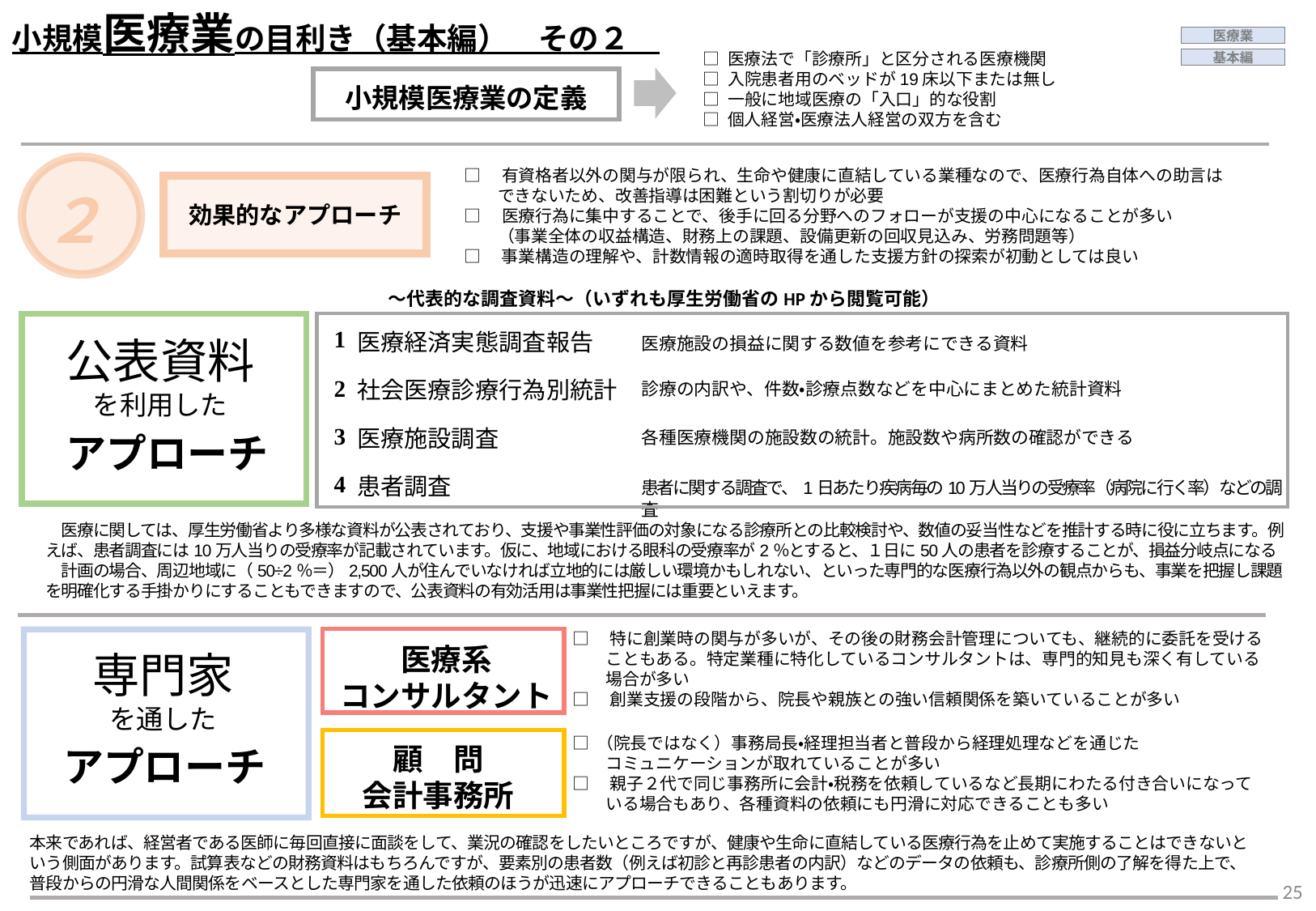

小規模医療業の目利き（基本編）　その２
医療業
□ 医療法で「診療所」と区分される医療機関
□ 入院患者用のベッドが19床以下または無し
□ 一般に地域医療の「入口」的な役割
□ 個人経営・医療法人経営の双方を含む
基本編

小規模医療業の定義

２
□　有資格者以外の関与が限られ、生命や健康に直結している業種なので、医療行為自体への助言は
　　できないため、改善指導は困難という割切りが必要
□　医療行為に集中することで、後手に回る分野へのフォローが支援の中心になることが多い
　　（事業全体の収益構造、財務上の課題、設備更新の回収見込み、労務問題等）
□　事業構造の理解や、計数情報の適時取得を通した支援方針の探索が初動としては良い
効果的なアプローチ
～代表的な調査資料～（いずれも厚生労働省のHPから閲覧可能）

1
医療経済実態調査報告
2
社会医療診療行為別統計
3
医療施設調査
4
患者調査
医療施設の損益に関する数値を参考にできる資料
診療の内訳や、件数・診療点数などを中心にまとめた統計資料
各種医療機関の施設数の統計。施設数や病所数の確認ができる
患者に関する調査で、1日あたり疾病毎の10万人当りの受療率（病院に行く率）などの調査

公表資料
を利用した
アプローチ
　医療に関しては、厚生労働省より多様な資料が公表されており、支援や事業性評価の対象になる診療所との比較検討や、数値の妥当性などを推計する時に役に立ちます。例えば、患者調査には10万人当りの受療率が記載されています。仮に、地域における眼科の受療率が2％とすると、１日に50人の患者を診療することが、損益分岐点になる　計画の場合、周辺地域に（50÷2％＝）2,500人が住んでいなければ立地的には厳しい環境かもしれない、といった専門的な医療行為以外の観点からも、事業を把握し課題を明確化する手掛かりにすることもできますので、公表資料の有効活用は事業性把握には重要といえます。
□　特に創業時の関与が多いが、その後の財務会計管理についても、継続的に委託を受ける
　　こともある。特定業種に特化しているコンサルタントは、専門的知見も深く有している
　　場合が多い
□　創業支援の段階から、院長や親族との強い信頼関係を築いていることが多い

医療系
コンサルタント

専門家
を通した
アプローチ
□ （院長ではなく）事務局長・経理担当者と普段から経理処理などを通じた
　　コミュニケーションが取れていることが多い
□　親子２代で同じ事務所に会計・税務を依頼しているなど長期にわたる付き合いになって
　　いる場合もあり、各種資料の依頼にも円滑に対応できることも多い

顧　問
会計事務所

本来であれば、経営者である医師に毎回直接に面談をして、業況の確認をしたいところですが、健康や生命に直結している医療行為を止めて実施することはできないと　いう側面があります。試算表などの財務資料はもちろんですが、要素別の患者数（例えば初診と再診患者の内訳）などのデータの依頼も、診療所側の了解を得た上で、　普段からの円滑な人間関係をベースとした専門家を通した依頼のほうが迅速にアプローチできることもあります。
25